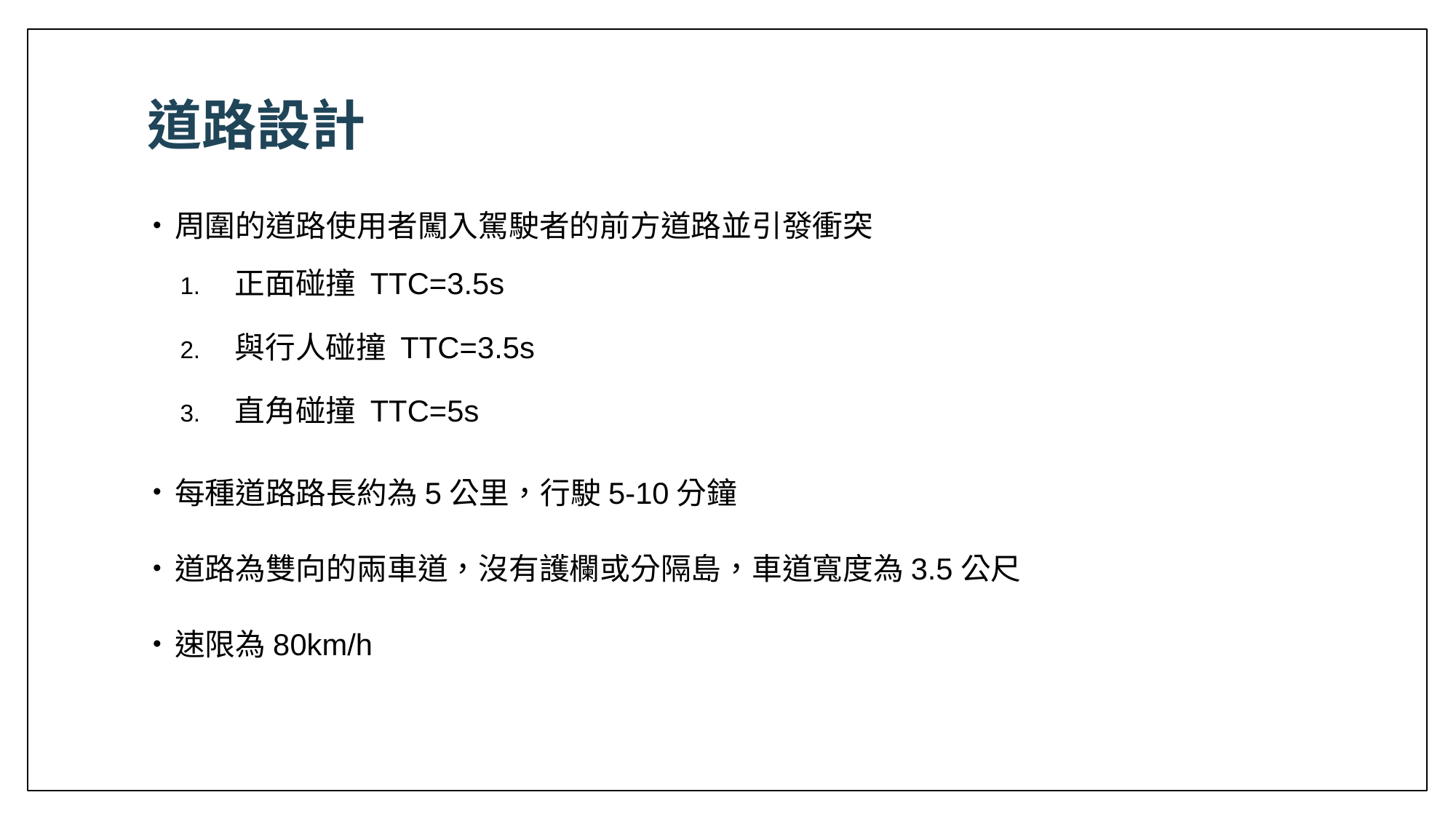

# 道路設計
周圍的道路使用者闖入駕駛者的前方道路並引發衝突
正面碰撞 TTC=3.5s
與行人碰撞 TTC=3.5s
直角碰撞 TTC=5s
每種道路路長約為5公里，行駛5-10分鐘
道路為雙向的兩車道，沒有護欄或分隔島，車道寬度為3.5公尺
速限為80km/h